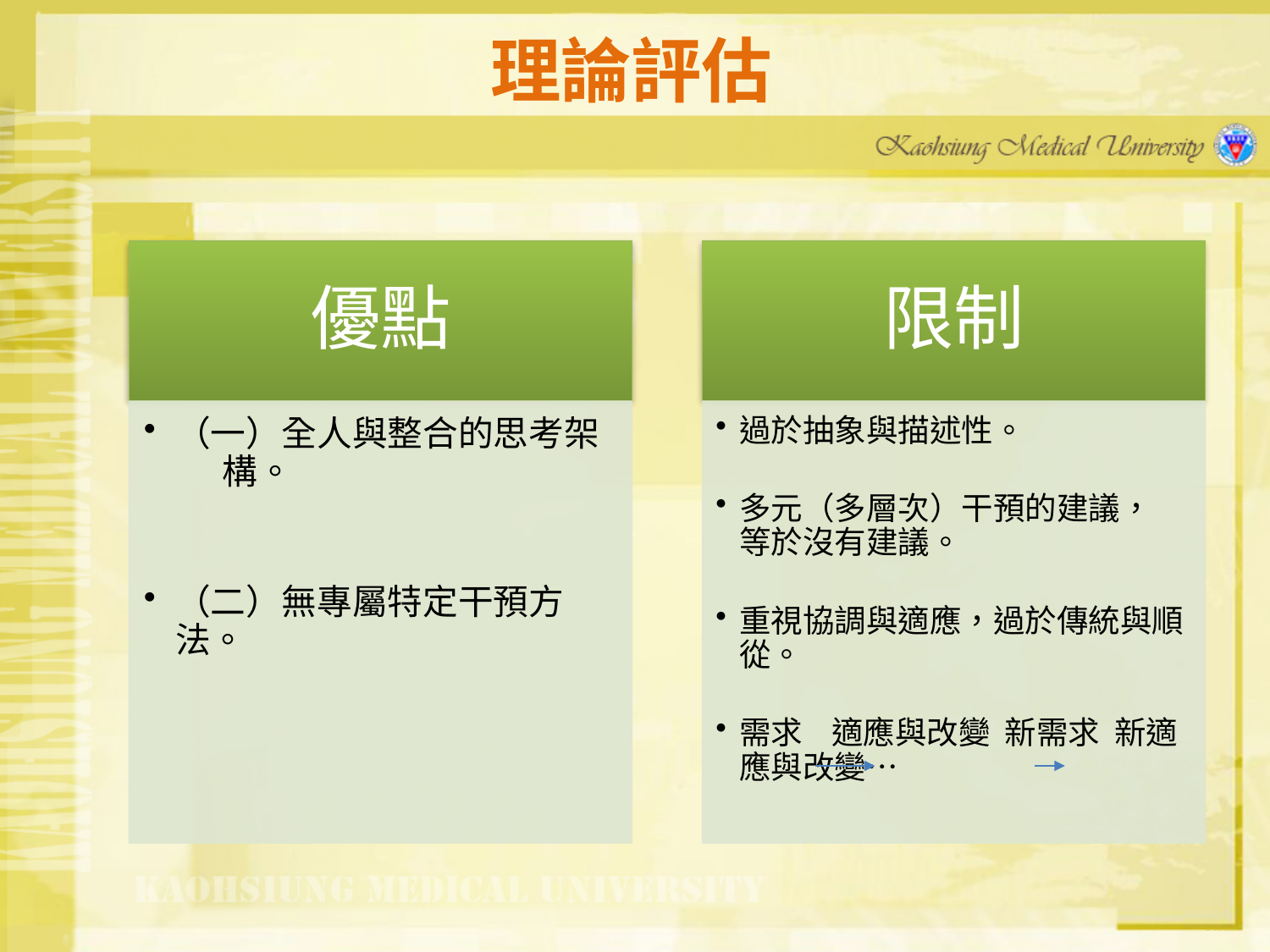

理論評估

優點
（一）全人與整合的思考架
      構。

（二）無專屬特定干預方法。
限制
過於抽象與描述性。

多元（多層次）干預的建議，  等於沒有建議。

重視協調與適應，過於傳統與順從。

需求    適應與改變  新需求  新適應與改變…